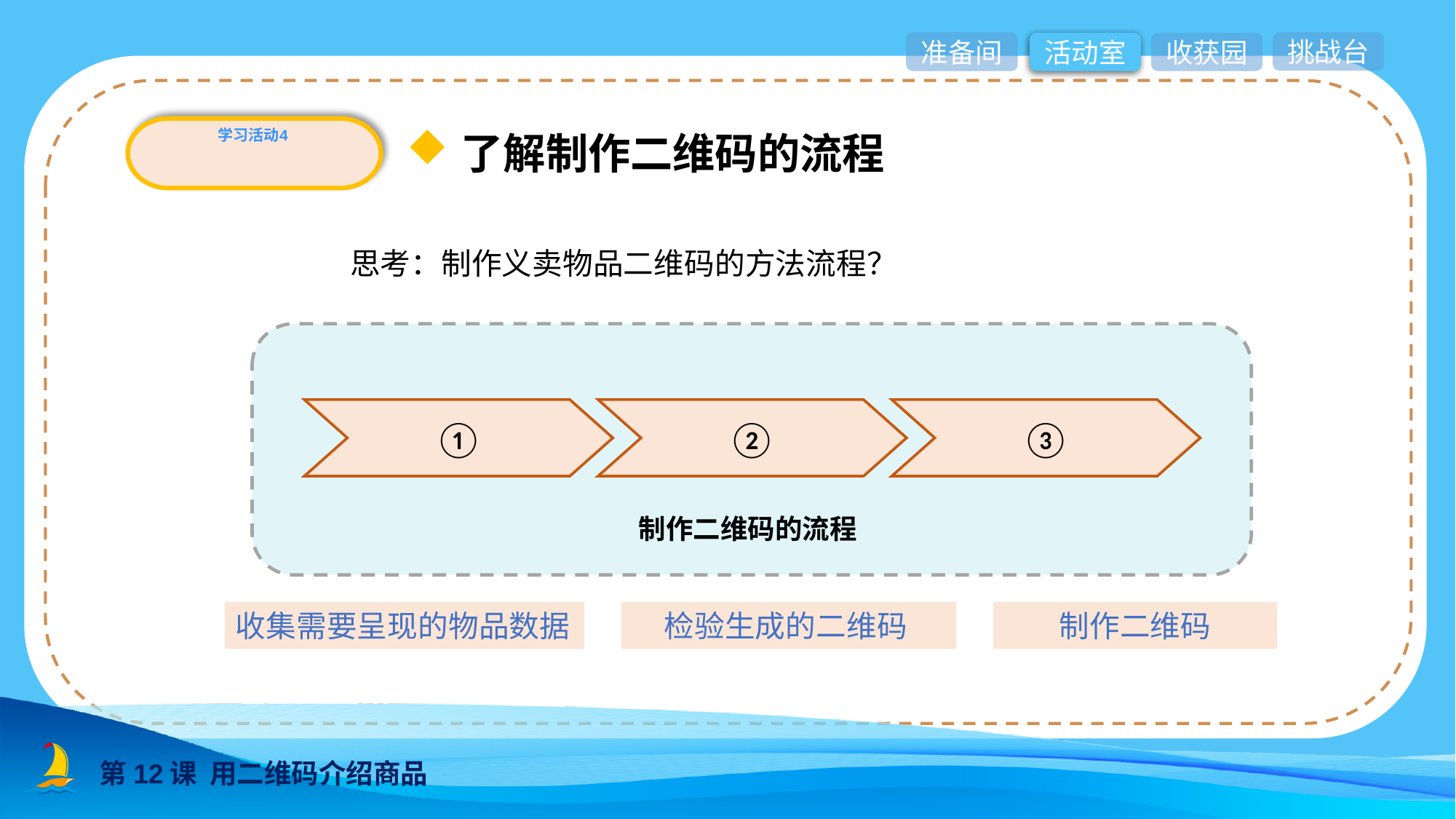

准备间
挑战台
活动室
收获园

学习活动4
了解制作二维码的流程

思考：制作义卖物品二维码的方法流程？

①
②
③
制作二维码的流程
收集需要呈现的物品数据
检验生成的二维码
制作二维码